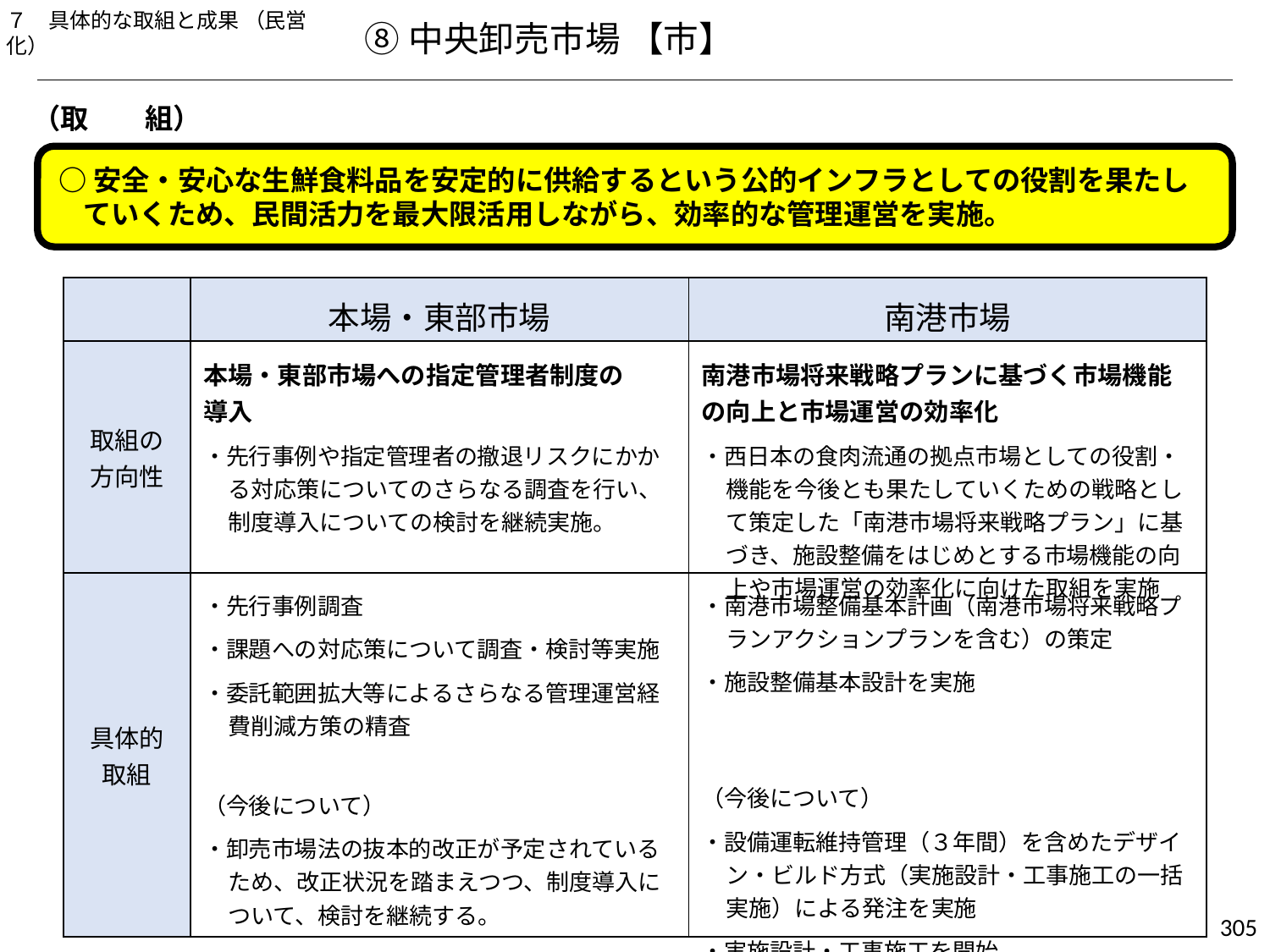

７　具体的な取組と成果 （民営化）
⑧中央卸売市場 【市】
（取　　組）

○安全・安⼼な⽣鮮⾷料品を安定的に供給するという公的インフラとしての役割を果たしていくため、⺠間活⼒を最⼤限活⽤しながら、効率的な管理運営を実施。
|  | 本場・東部市場 | 南港市場 |
| --- | --- | --- |
| 取組の 方向性 | 本場・東部市場への指定管理者制度の 導⼊ ・先⾏事例や指定管理者の撤退リスクにかかる対応策についてのさらなる調査を⾏い、制度導⼊についての検討を継続実施。 | 南港市場将来戦略プランに基づく市場機能の向上と市場運営の効率化 ・⻄⽇本の⾷⾁流通の拠点市場としての役割・機能を今後とも果たしていくための戦略として策定した「南港市場将来戦略プラン」に基づき、施設整備をはじめとする市場機能の向上や市場運営の効率化に向けた取組を実施 |
| 具体的 取組 | ・先⾏事例調査 ・課題への対応策について調査・検討等実施 ・委託範囲拡⼤等によるさらなる管理運営経費削減⽅策の精査 （今後について） ・卸売市場法の抜本的改正が予定されているため、改正状況を踏まえつつ、制度導⼊について、検討を継続する。 | ・南港市場整備基本計画（南港市場将来戦略プランアクションプランを含む）の策定 ・施設整備基本設計を実施 （今後について） ・設備運転維持管理（３年間）を含めたデザイン・ビルド⽅式（実施設計・⼯事施⼯の⼀括実施）による発注を実施 ・実施設計・⼯事施⼯を開始 |
305